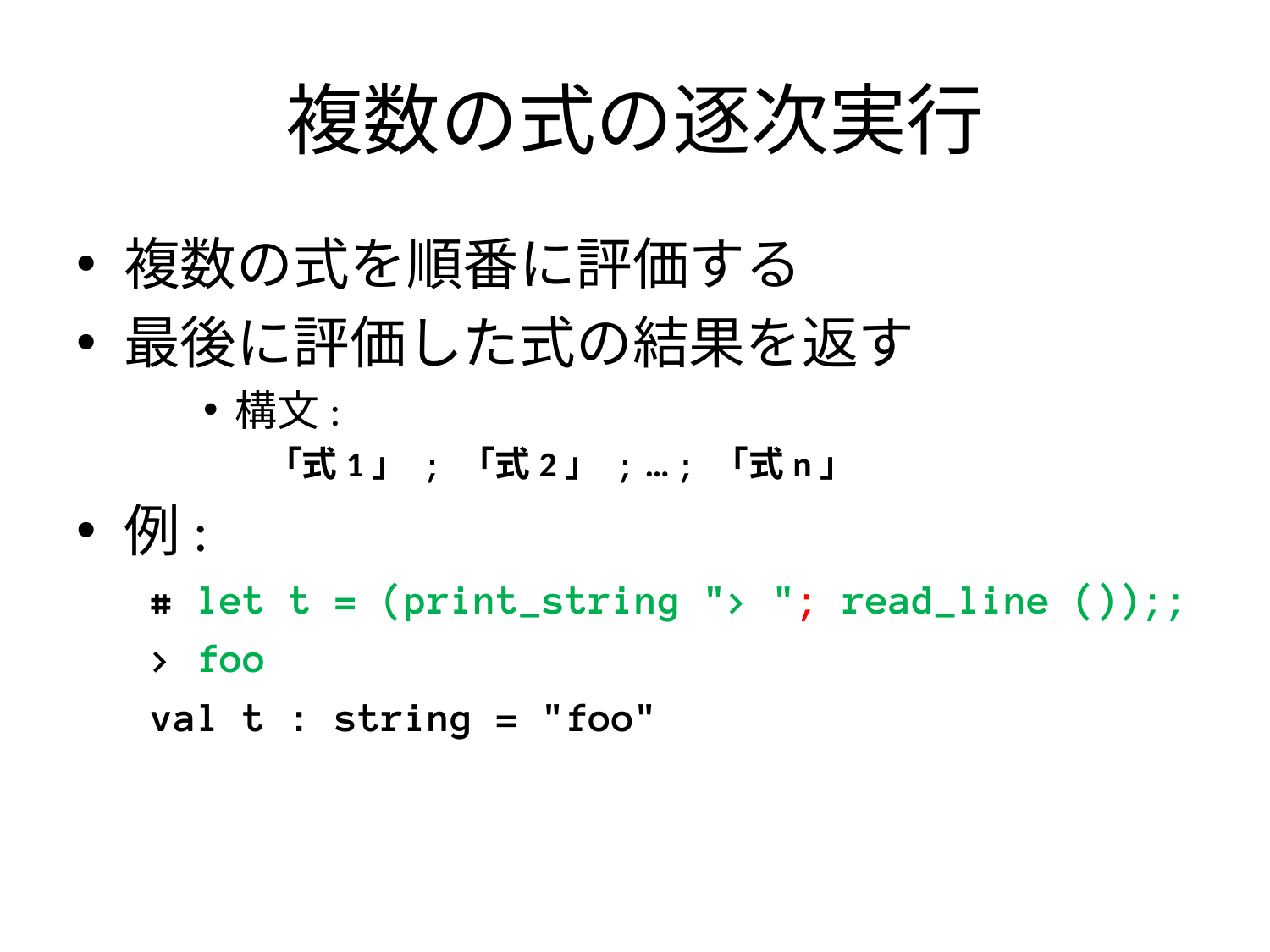

# 複数の式の逐次実行
複数の式を順番に評価する
最後に評価した式の結果を返す
構文:
「式1」 ; 「式2」 ; … ; 「式n」
例:
# let t = (print_string "> "; read_line ());;
> foo
val t : string = "foo"